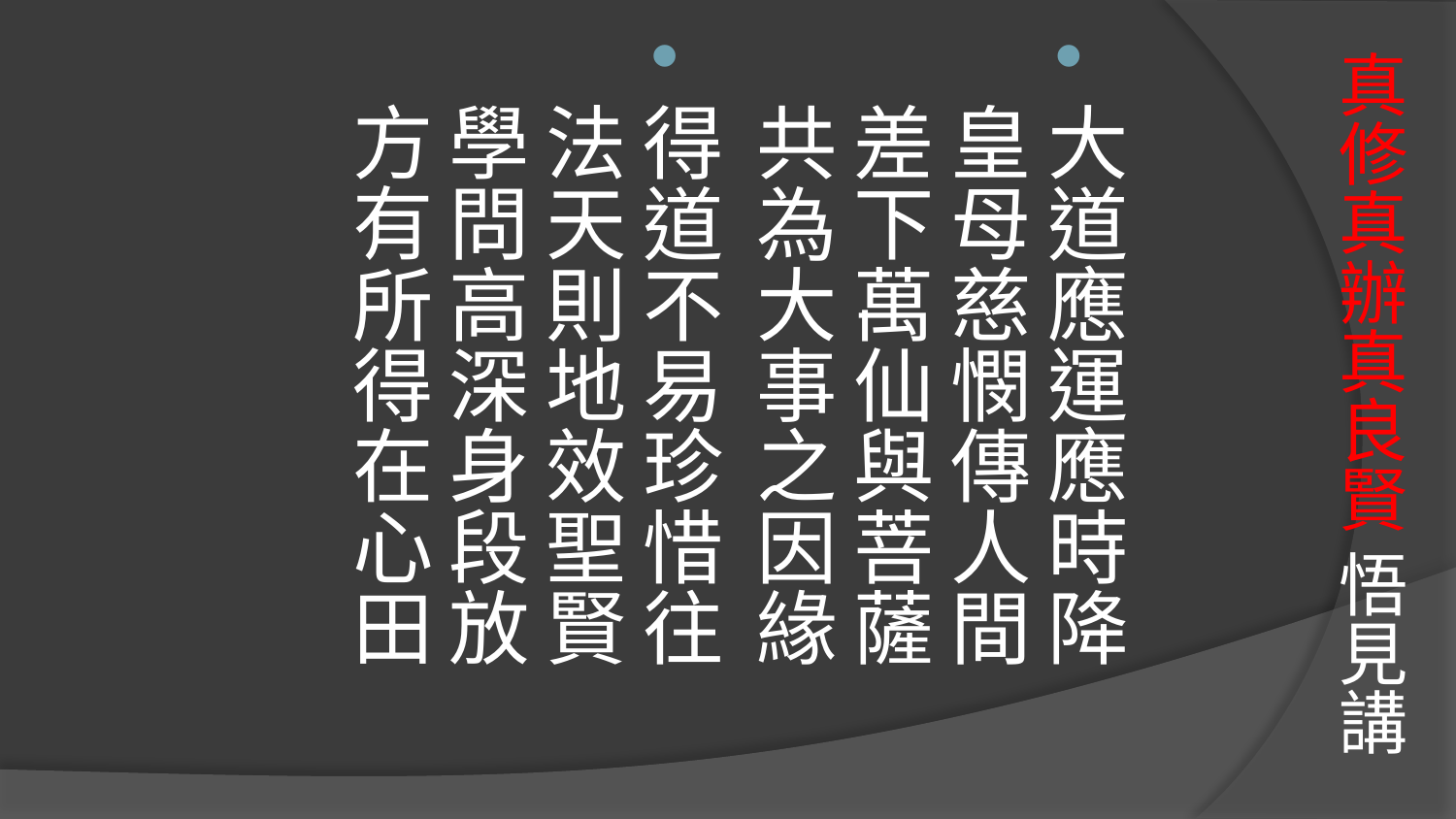

# 真修真辦真良賢 悟見講
大道應運應時降　皇母慈憫傳人間
差下萬仙與菩薩　共為大事之因緣
得道不易珍惜往　法天則地效聖賢
學問高深身段放　方有所得在心田